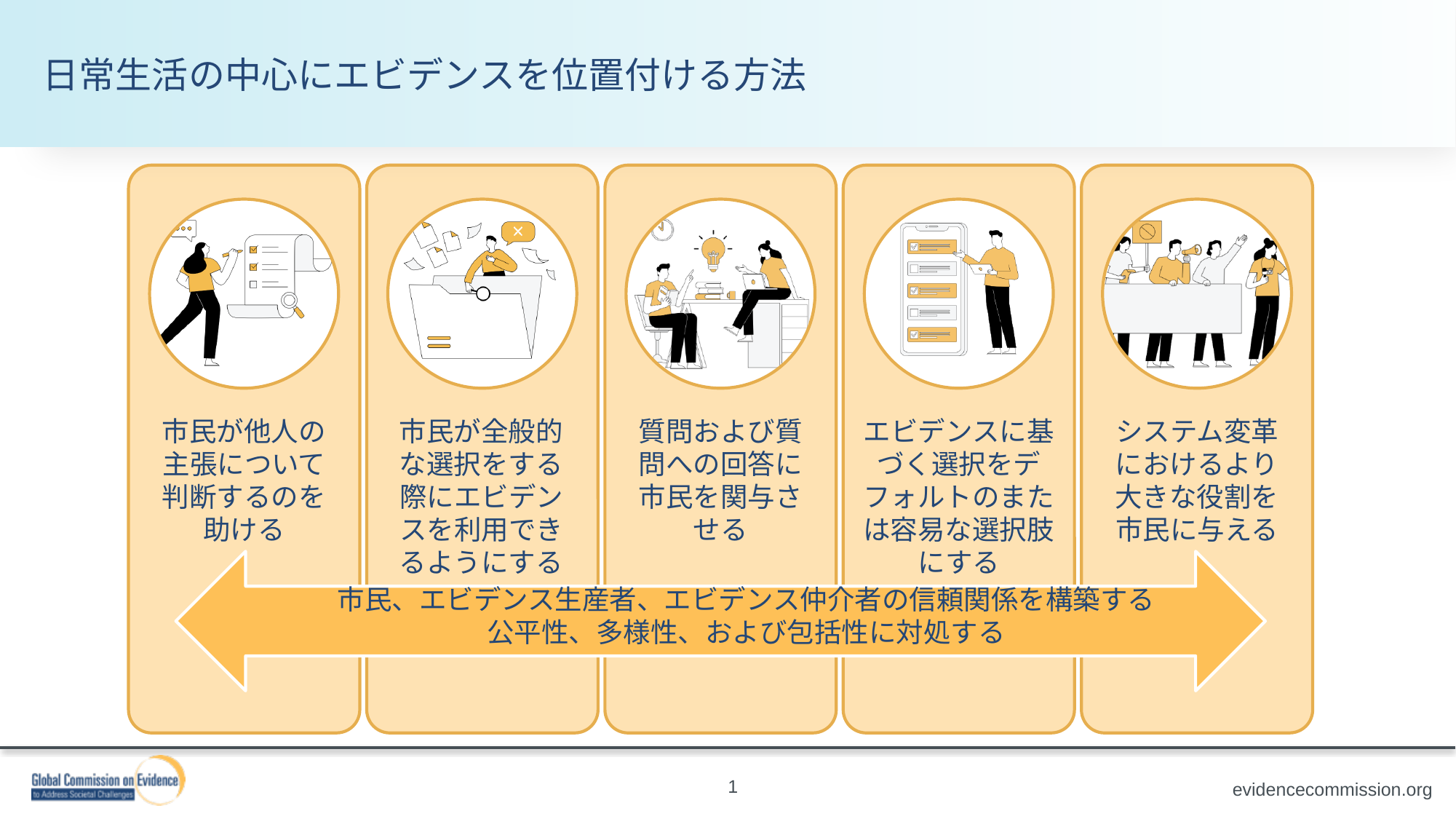

# 日常生活の中心にエビデンスを位置付ける方法
市民が他人の主張について判断するのを助ける
市民が全般的な選択をする際にエビデンスを利用できるようにする
質問および質問への回答に市民を関与させる
エビデンスに基づく選択をデフォルトのまたは容易な選択肢にする
システム変革におけるより大きな役割を市民に与える
市民、エビデンス生産者、エビデンス仲介者の信頼関係を構築する
公平性、多様性、および包括性に対処する
1